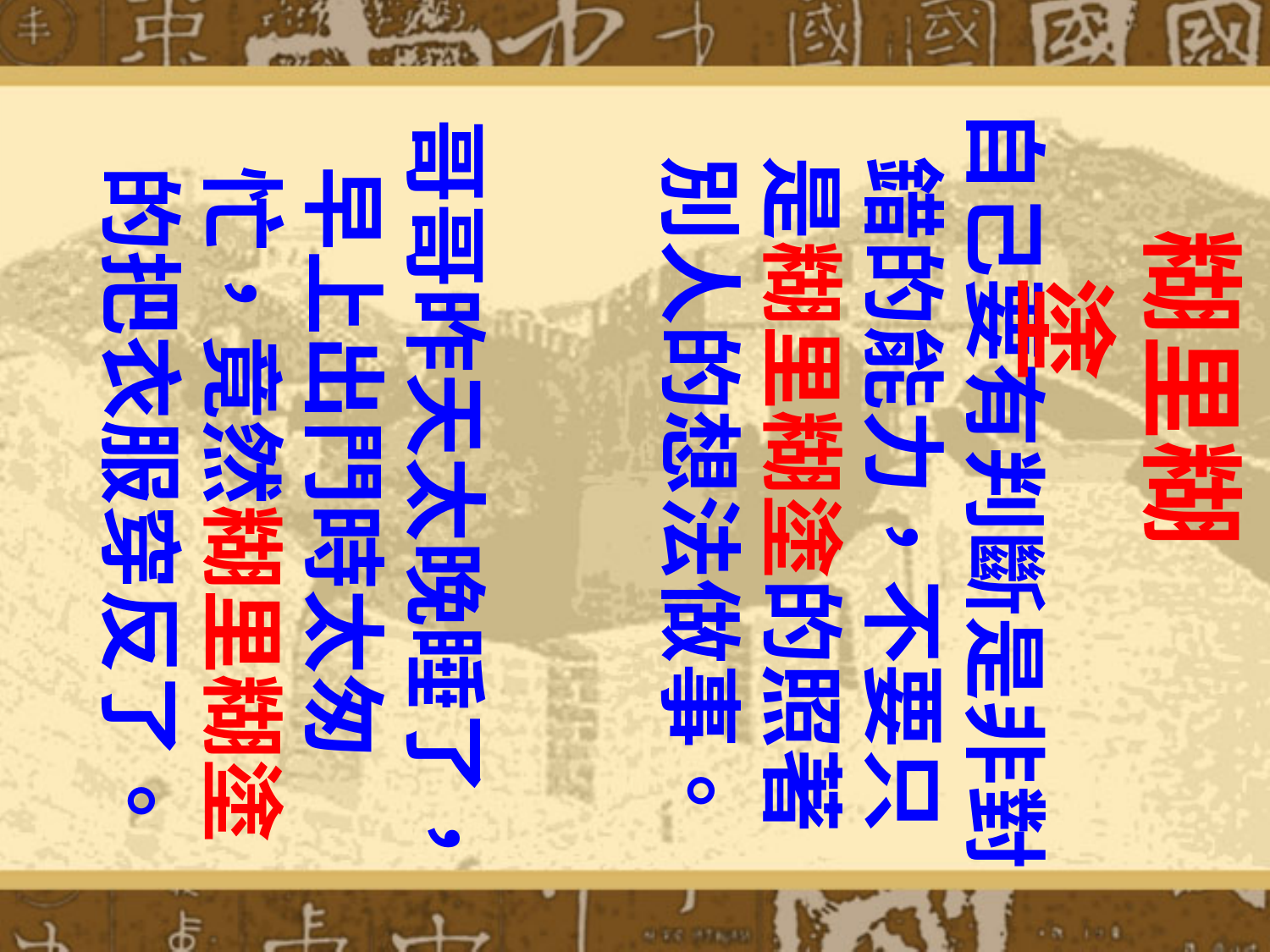

自己要有判斷是非對錯的能力，不要只是糊里糊塗的照著別人的想法做事。
哥哥昨天太晚睡了，早上出門時太匆忙，竟然糊里糊塗的把衣服穿反了。
糊里糊塗